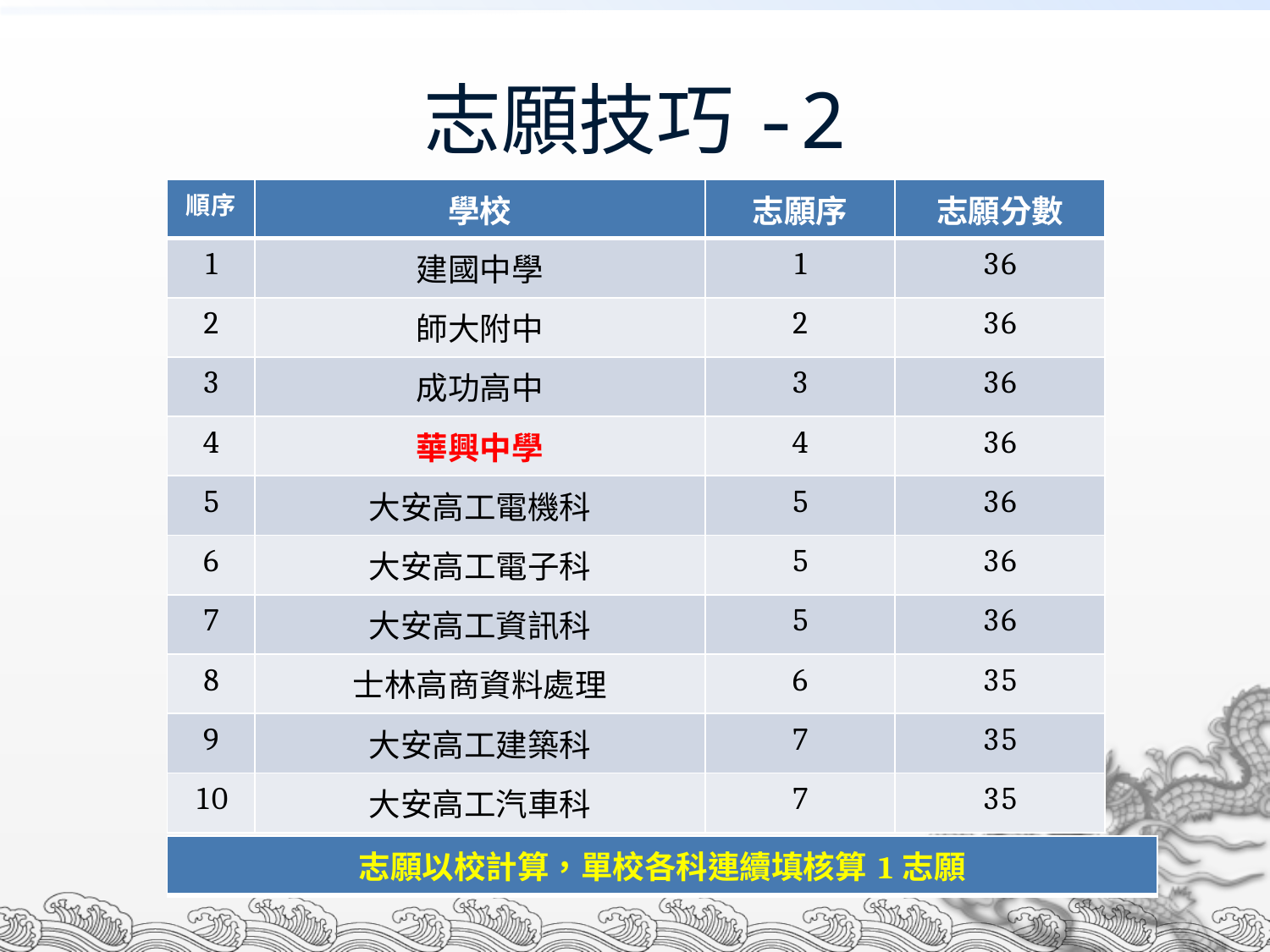

# 志願技巧-2
| 順序 | 學校 | 志願序 | 志願分數 |
| --- | --- | --- | --- |
| 1 | 建國中學 | 1 | 36 |
| 2 | 師大附中 | 2 | 36 |
| 3 | 成功高中 | 3 | 36 |
| 4 | 華興中學 | 4 | 36 |
| 5 | 大安高工電機科 | 5 | 36 |
| 6 | 大安高工電子科 | 5 | 36 |
| 7 | 大安高工資訊科 | 5 | 36 |
| 8 | 士林高商資料處理 | 6 | 35 |
| 9 | 大安高工建築科 | 7 | 35 |
| 10 | 大安高工汽車科 | 7 | 35 |
| 志願以校計算，單校各科連續填核算1志願 |
| --- |